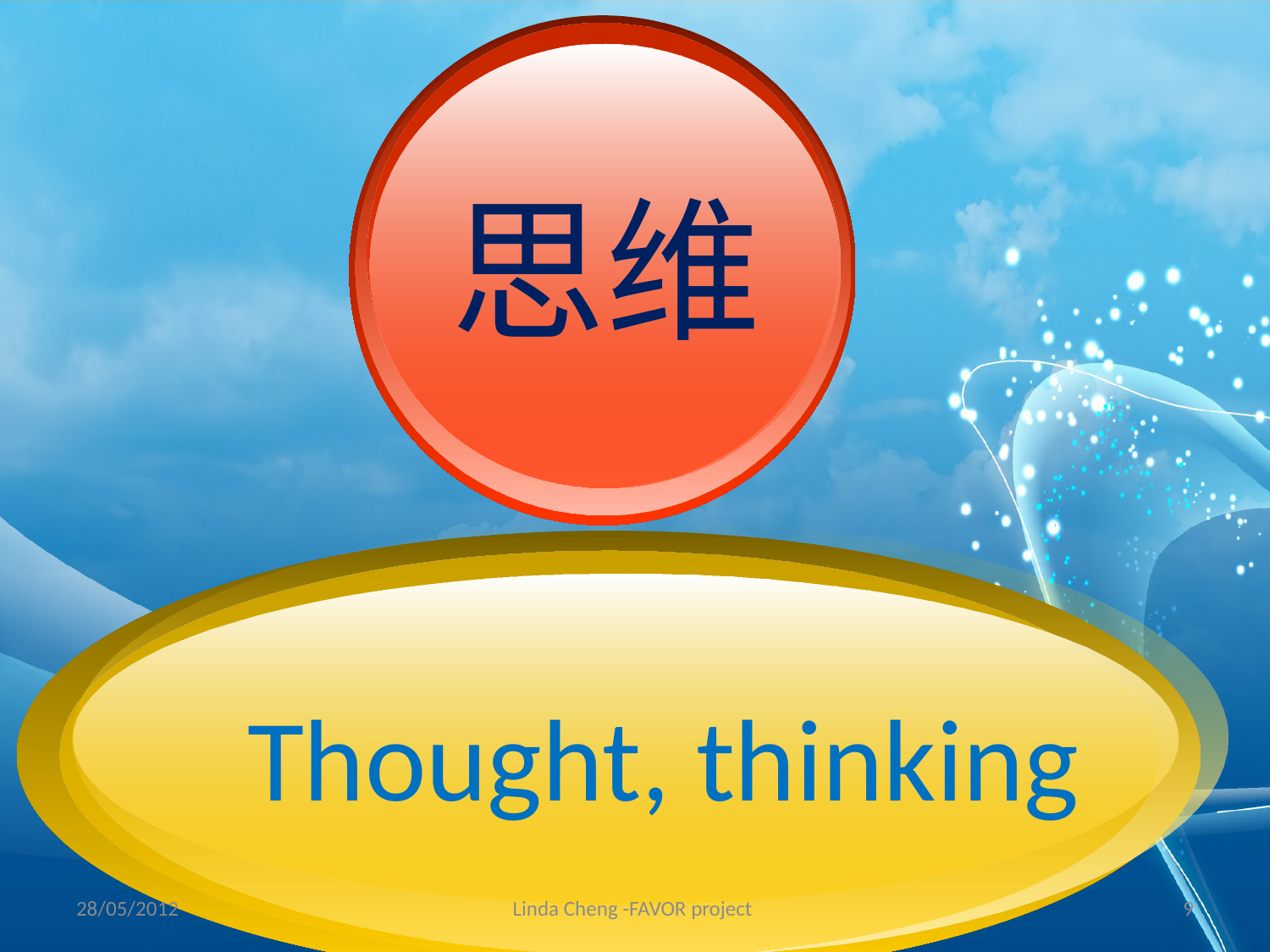

思维

Thought, thinking
28/05/2012
Linda Cheng -FAVOR project
9